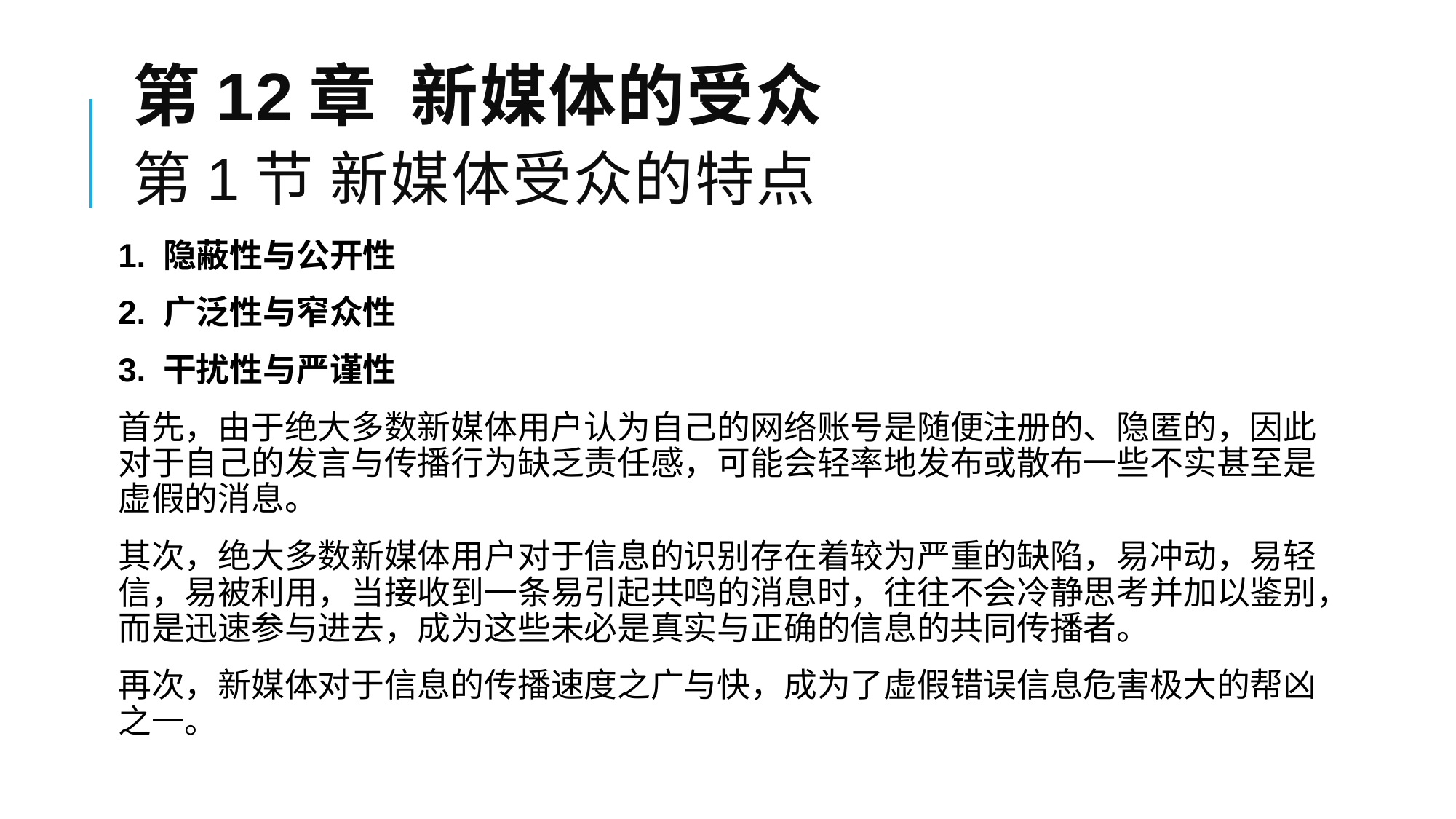

# 第12章  新媒体的受众 第1节 新媒体受众的特点
1. 隐蔽性与公开性
2. 广泛性与窄众性
3. 干扰性与严谨性
首先，由于绝大多数新媒体用户认为自己的网络账号是随便注册的、隐匿的，因此对于自己的发言与传播行为缺乏责任感，可能会轻率地发布或散布一些不实甚至是虚假的消息。
其次，绝大多数新媒体用户对于信息的识别存在着较为严重的缺陷，易冲动，易轻信，易被利用，当接收到一条易引起共鸣的消息时，往往不会冷静思考并加以鉴别，而是迅速参与进去，成为这些未必是真实与正确的信息的共同传播者。
再次，新媒体对于信息的传播速度之广与快，成为了虚假错误信息危害极大的帮凶之一。